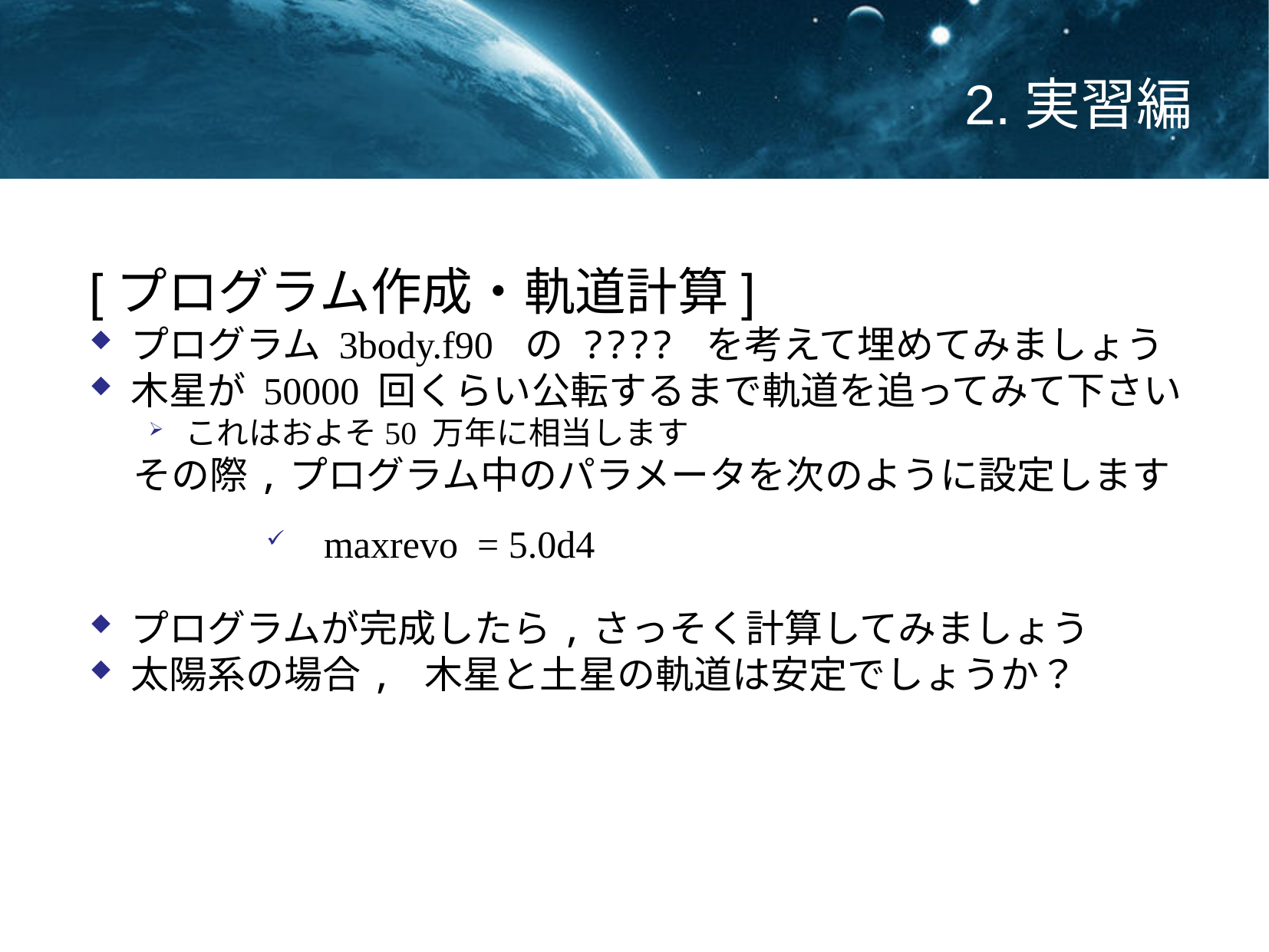

# 2.実習編
[プログラム作成・軌道計算]
プログラム 3body.f90 の ???? を考えて埋めてみましょう
木星が 50000 回くらい公転するまで軌道を追ってみて下さい
これはおよそ50 万年に相当します
    その際,プログラム中のパラメータを次のように設定します
maxrevo  = 5.0d4

プログラムが完成したら,さっそく計算してみましょう
太陽系の場合, 木星と土星の軌道は安定でしょうか？